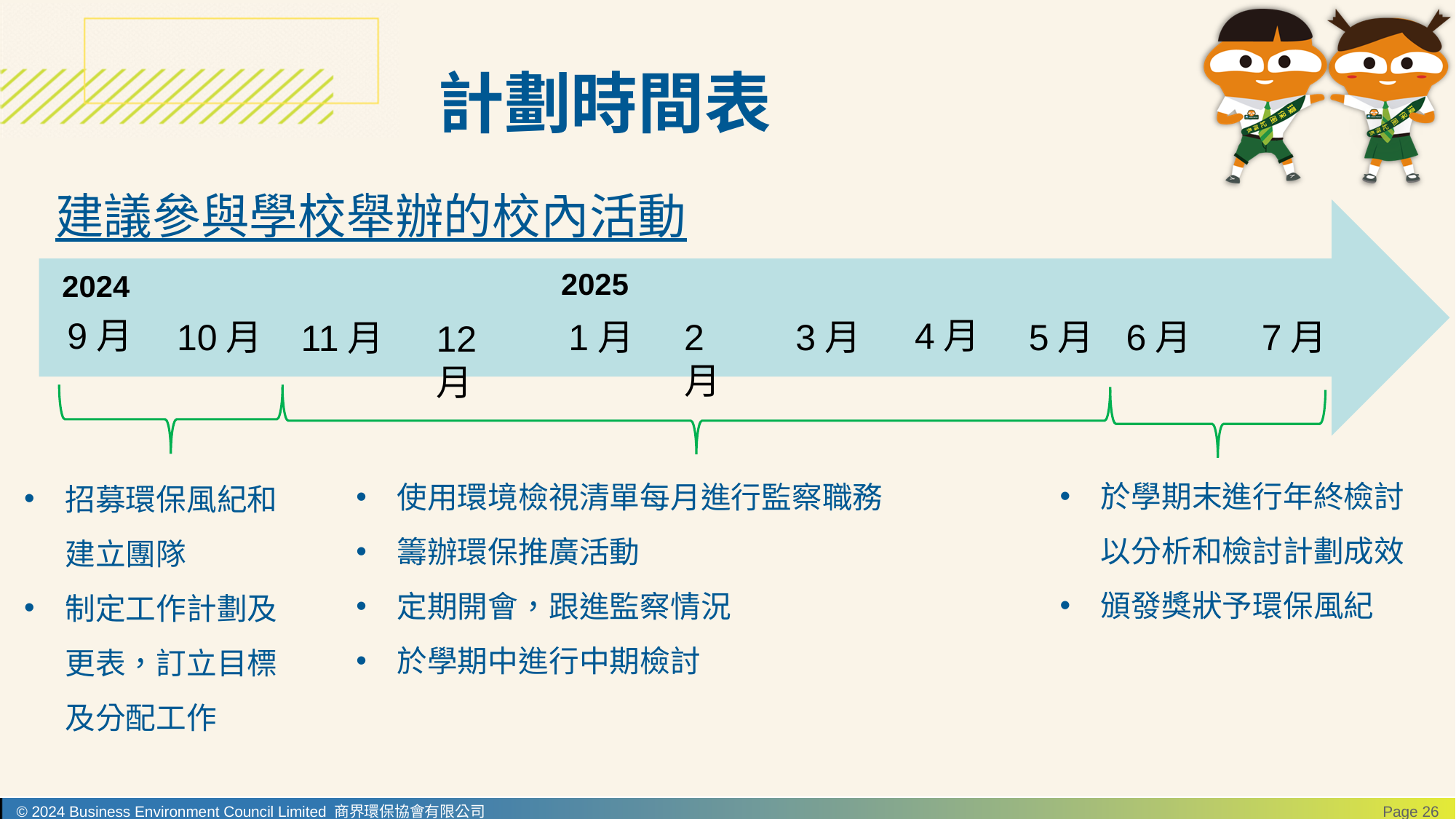

# 計劃時間表
建議參與學校舉辦的校內活動

2025
2024
9月
4月
10月
1月
2月
5月
6月
3月
7月
11月
12月

於學期末進行年終檢討以分析和檢討計劃成效
頒發獎狀予環保風紀
使用環境檢視清單每月進行監察職務
籌辦環保推廣活動
定期開會，跟進監察情況
於學期中進行中期檢討
招募環保風紀和建立團隊
制定工作計劃及更表，訂立目標及分配工作
© 2024 Business Environment Council Limited 商界環保協會有限公司
Page 26